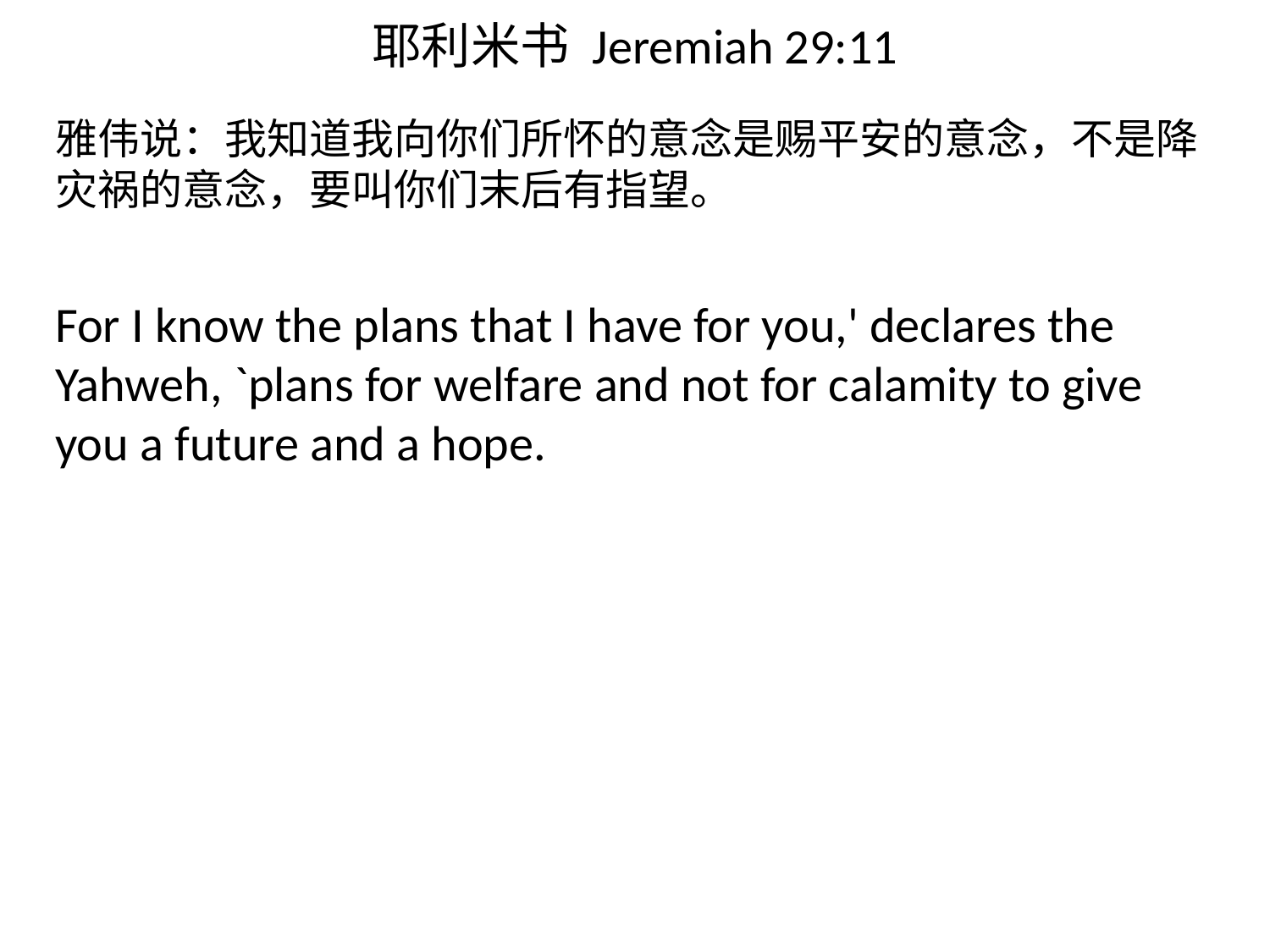

# 耶利米书 Jeremiah 29:11
雅伟说：我知道我向你们所怀的意念是赐平安的意念，不是降灾祸的意念，要叫你们末后有指望。

For I know the plans that I have for you,' declares the Yahweh, `plans for welfare and not for calamity to give you a future and a hope.